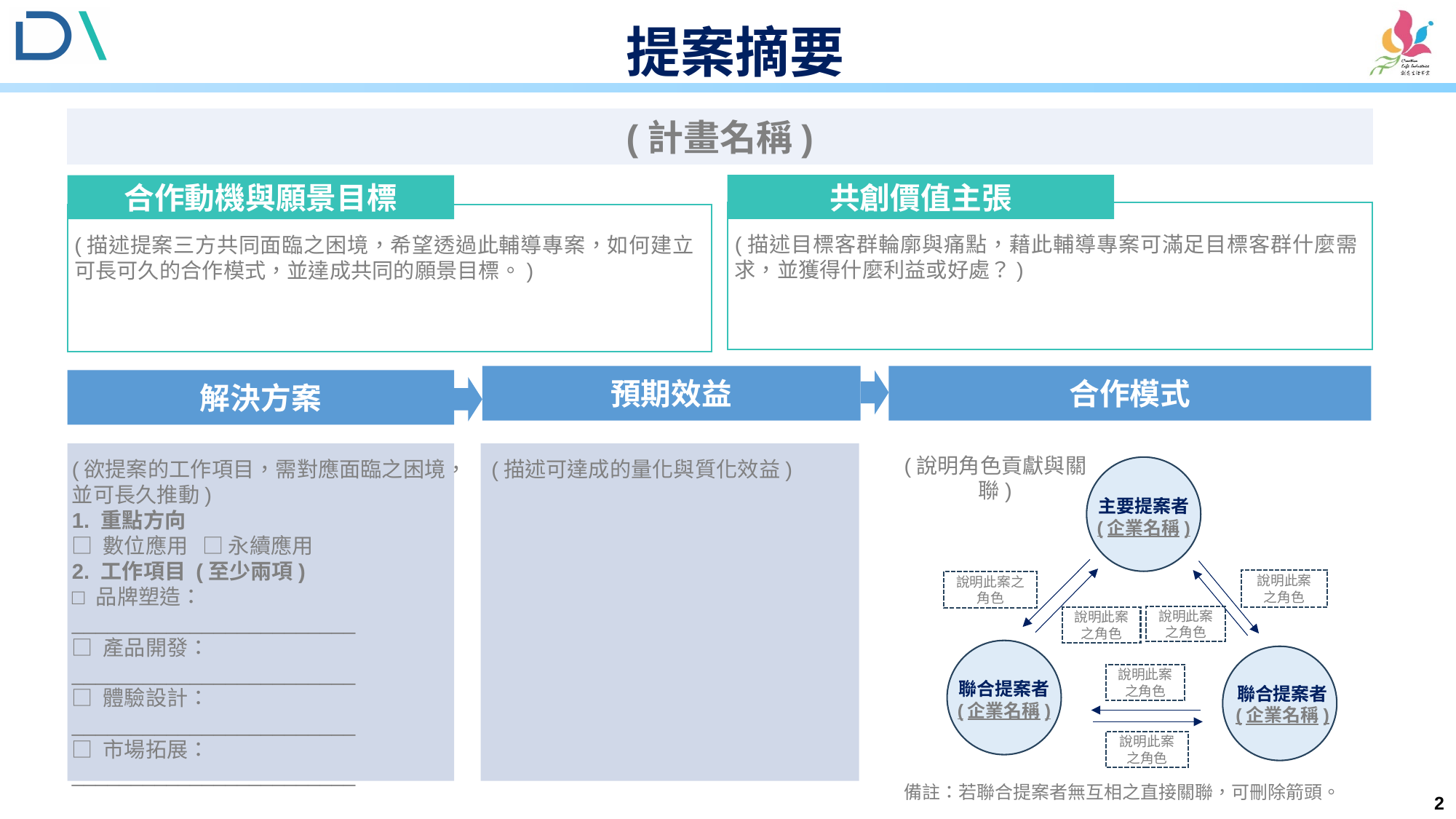

# 提案摘要

(計畫名稱)
共創價值主張
合作動機與願景目標

(描述目標客群輪廓與痛點，藉此輔導專案可滿足目標客群什麼需求，並獲得什麼利益或好處？)

(描述提案三方共同面臨之困境，希望透過此輔導專案，如何建立可長可久的合作模式，並達成共同的願景目標。)

預期效益
合作模式
解決方案

(說明角色貢獻與關聯)
(欲提案的工作項目，需對應面臨之困境，並可長久推動)
1. 重點方向
□ 數位應用   □ 永續應用
2. 工作項目 (至少兩項)
□ 品牌塑造：________________________
□ 產品開發：________________________
□ 體驗設計：________________________
□ 市場拓展：________________________

(描述可達成的量化與質化效益)

主要提案者
(企業名稱)
說明此案之角色
說明此案之角色
說明此案之角色
說明此案之角色

說明此案之角色
聯合提案者
(企業名稱)
聯合提案者
(企業名稱)
說明此案之角色
2
備註：若聯合提案者無互相之直接關聯，可刪除箭頭。